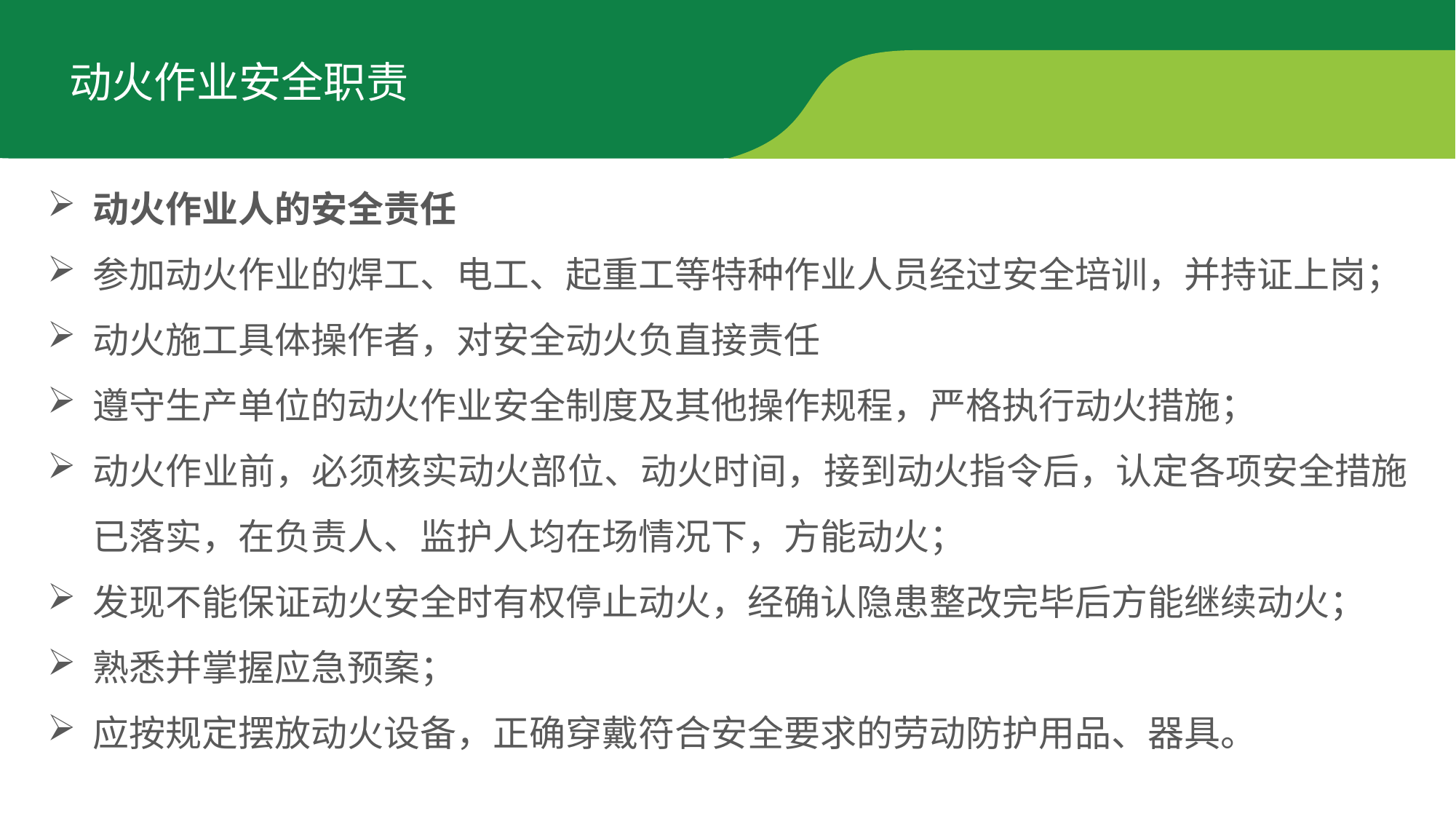

动火作业安全职责

动火作业人的安全责任
参加动火作业的焊工、电工、起重工等特种作业人员经过安全培训，并持证上岗；
动火施工具体操作者，对安全动火负直接责任
遵守生产单位的动火作业安全制度及其他操作规程，严格执行动火措施；
动火作业前，必须核实动火部位、动火时间，接到动火指令后，认定各项安全措施已落实，在负责人、监护人均在场情况下，方能动火；
发现不能保证动火安全时有权停止动火，经确认隐患整改完毕后方能继续动火；
熟悉并掌握应急预案；
应按规定摆放动火设备，正确穿戴符合安全要求的劳动防护用品、器具。